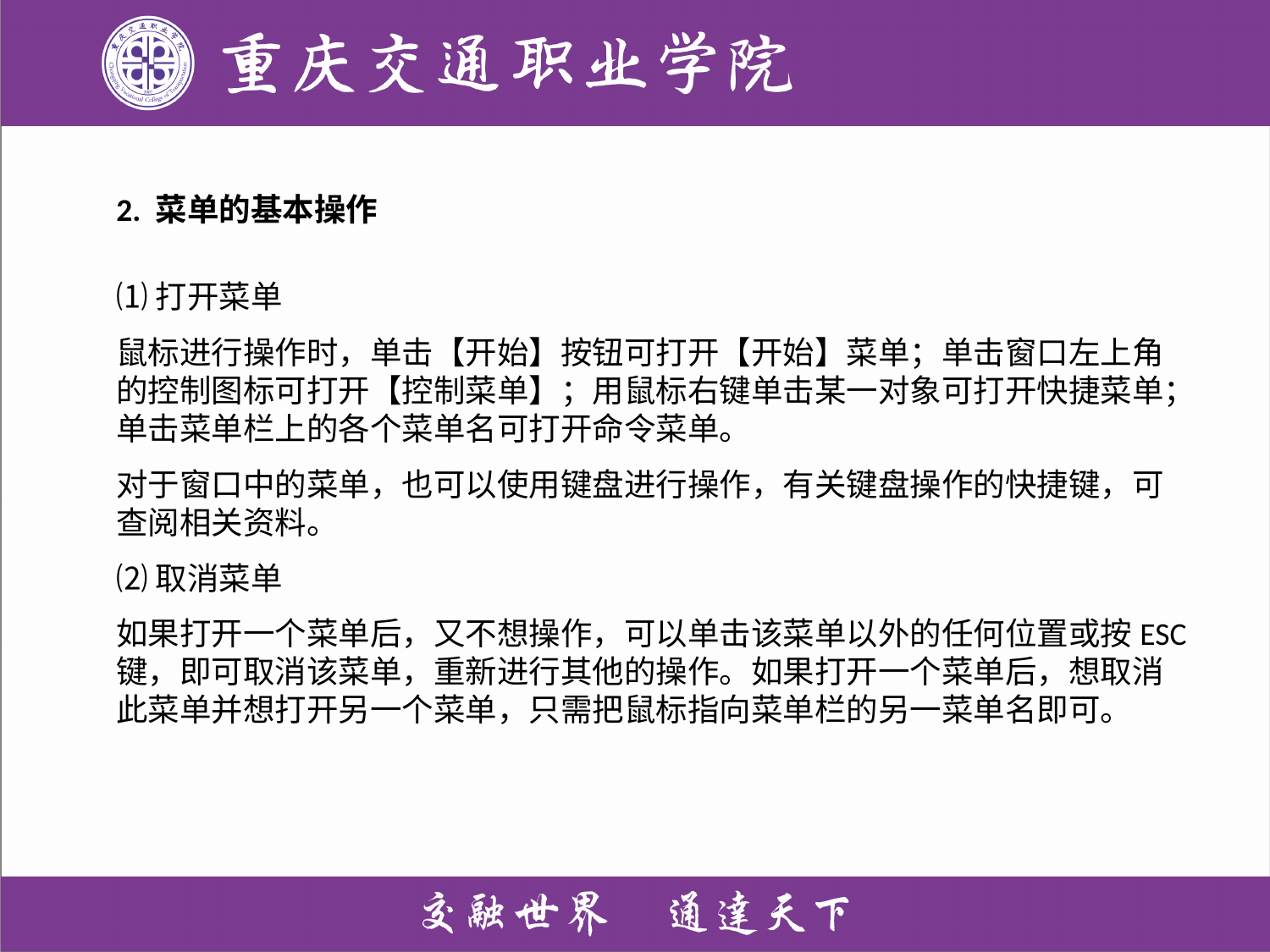

2. 菜单的基本操作
⑴打开菜单
鼠标进行操作时，单击【开始】按钮可打开【开始】菜单；单击窗口左上角的控制图标可打开【控制菜单】；用鼠标右键单击某一对象可打开快捷菜单；单击菜单栏上的各个菜单名可打开命令菜单。
对于窗口中的菜单，也可以使用键盘进行操作，有关键盘操作的快捷键，可查阅相关资料。
⑵取消菜单
如果打开一个菜单后，又不想操作，可以单击该菜单以外的任何位置或按ESC键，即可取消该菜单，重新进行其他的操作。如果打开一个菜单后，想取消此菜单并想打开另一个菜单，只需把鼠标指向菜单栏的另一菜单名即可。